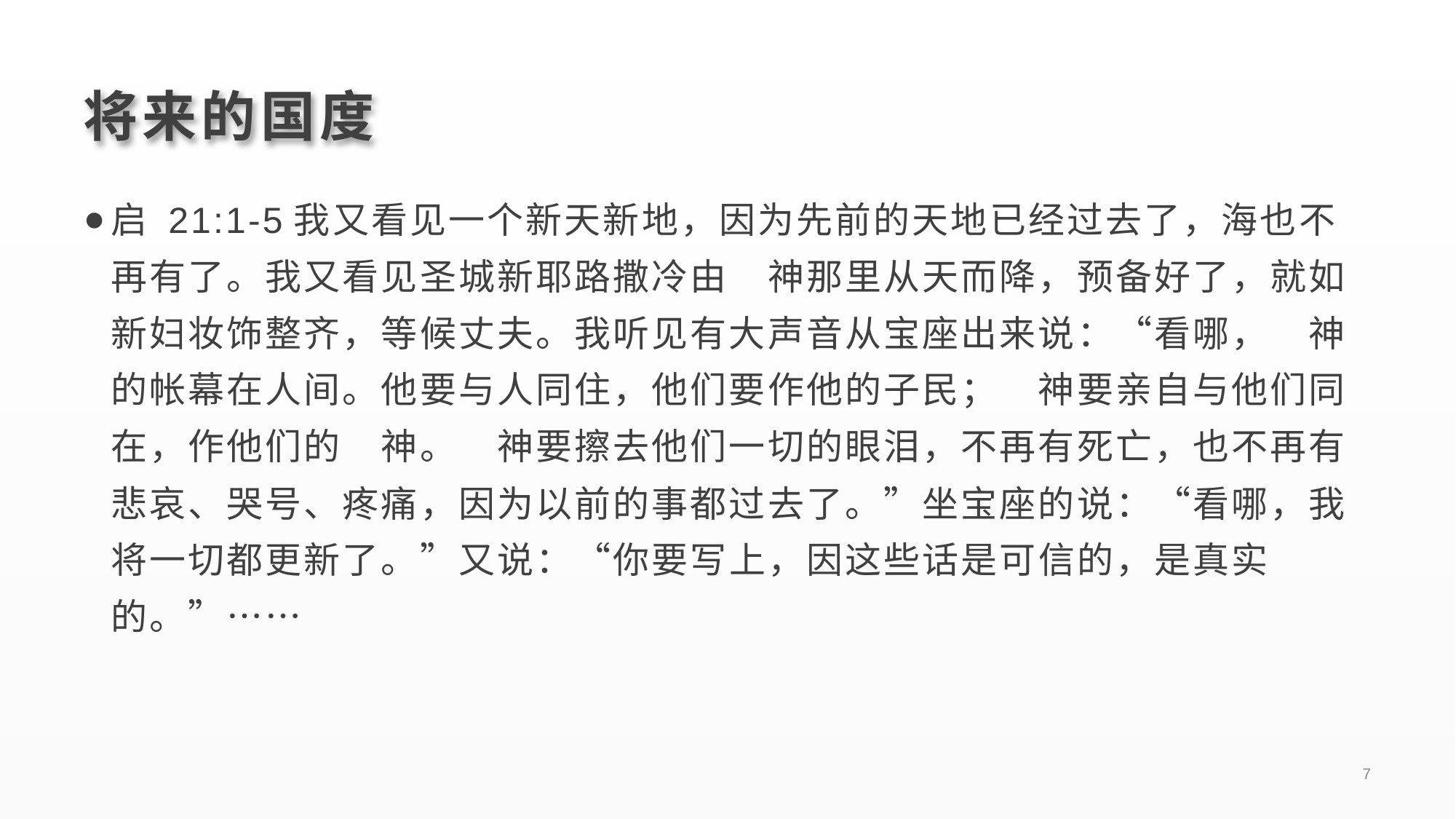

# 将来的国度
启 21:1-5我又看见一个新天新地，因为先前的天地已经过去了，海也不再有了。我又看见圣城新耶路撒冷由　神那里从天而降，预备好了，就如新妇妆饰整齐，等候丈夫。我听见有大声音从宝座出来说：“看哪，　神的帐幕在人间。他要与人同住，他们要作他的子民；　神要亲自与他们同在，作他们的　神。　神要擦去他们一切的眼泪，不再有死亡，也不再有悲哀、哭号、疼痛，因为以前的事都过去了。”坐宝座的说：“看哪，我将一切都更新了。”又说：“你要写上，因这些话是可信的，是真实的。”……
7